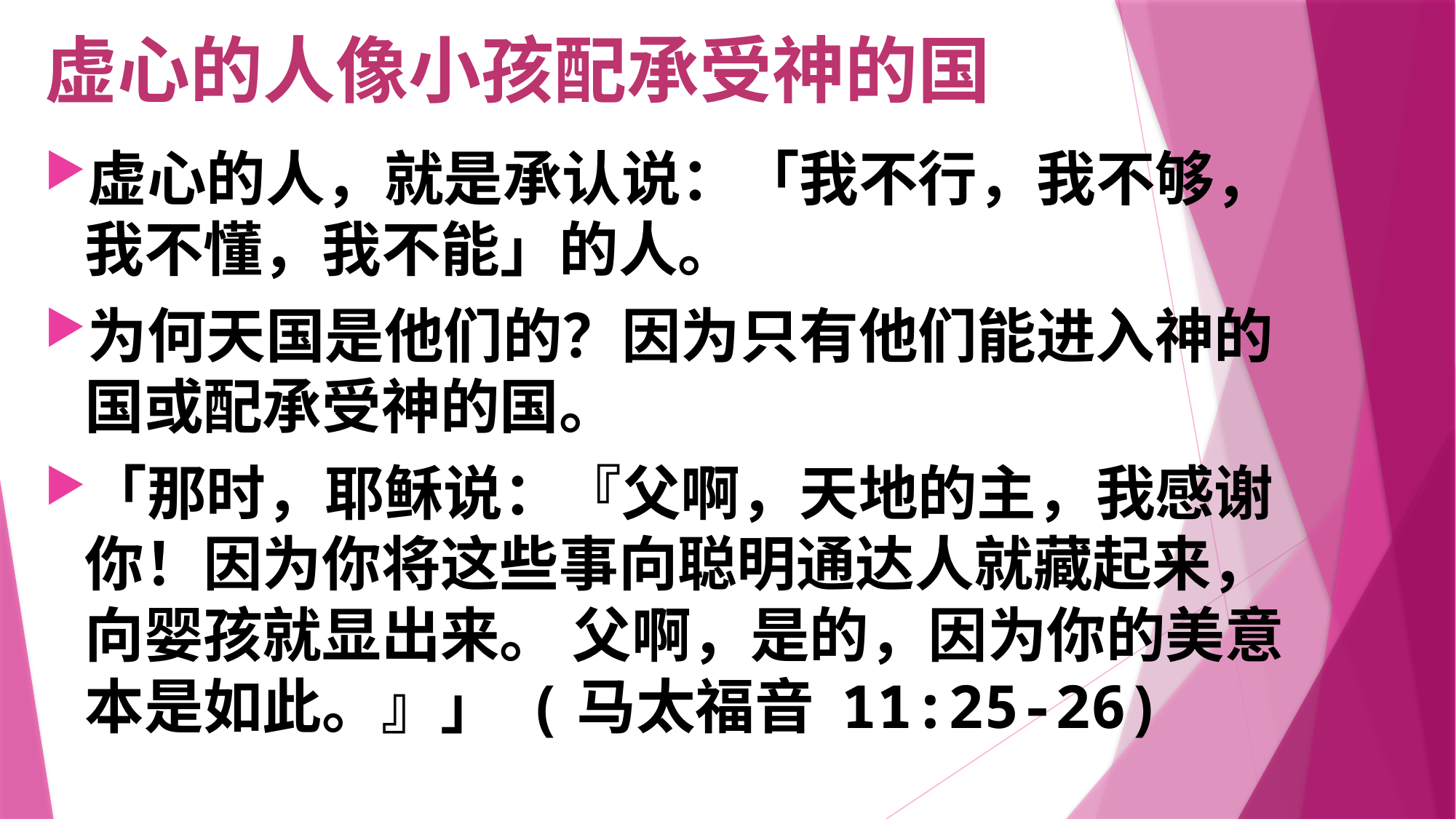

# 虚心的人像小孩配承受神的国
虚心的人，就是承认说：「我不行，我不够，我不懂，我不能」的人。
为何天国是他们的？因为只有他们能进入神的国或配承受神的国。
「那时，耶稣说：『父啊，天地的主，我感谢你！因为你将这些事向聪明通达人就藏起来，向婴孩就显出来。 父啊，是的，因为你的美意本是如此。』」 (马太福音 11:25-26)